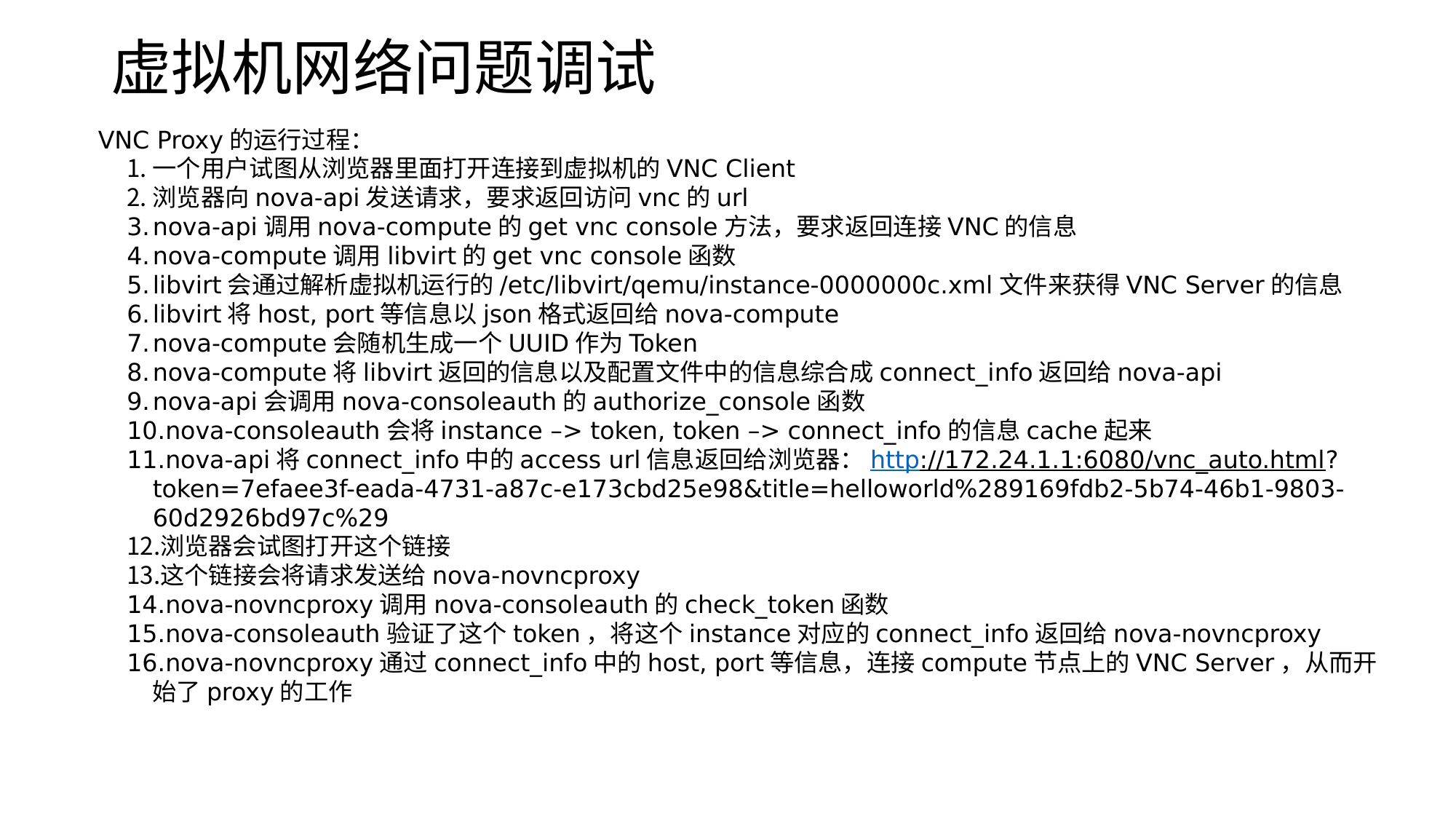

# 虚拟机网络问题调试
VNC Proxy的运行过程：
一个用户试图从浏览器里面打开连接到虚拟机的VNC Client
浏览器向nova-api发送请求，要求返回访问vnc的url
nova-api调用nova-compute的get vnc console方法，要求返回连接VNC的信息
nova-compute调用libvirt的get vnc console函数
libvirt会通过解析虚拟机运行的/etc/libvirt/qemu/instance-0000000c.xml文件来获得VNC Server的信息
libvirt将host, port等信息以json格式返回给nova-compute
nova-compute会随机生成一个UUID作为Token
nova-compute将libvirt返回的信息以及配置文件中的信息综合成connect_info返回给nova-api
nova-api会调用nova-consoleauth的authorize_console函数
nova-consoleauth会将instance –> token, token –> connect_info的信息cache起来
nova-api将connect_info中的access url信息返回给浏览器：http://172.24.1.1:6080/vnc_auto.html?token=7efaee3f-eada-4731-a87c-e173cbd25e98&title=helloworld%289169fdb2-5b74-46b1-9803-60d2926bd97c%29
浏览器会试图打开这个链接
这个链接会将请求发送给nova-novncproxy
nova-novncproxy调用nova-consoleauth的check_token函数
nova-consoleauth验证了这个token，将这个instance对应的connect_info返回给nova-novncproxy
nova-novncproxy通过connect_info中的host, port等信息，连接compute节点上的VNC Server，从而开始了proxy的工作